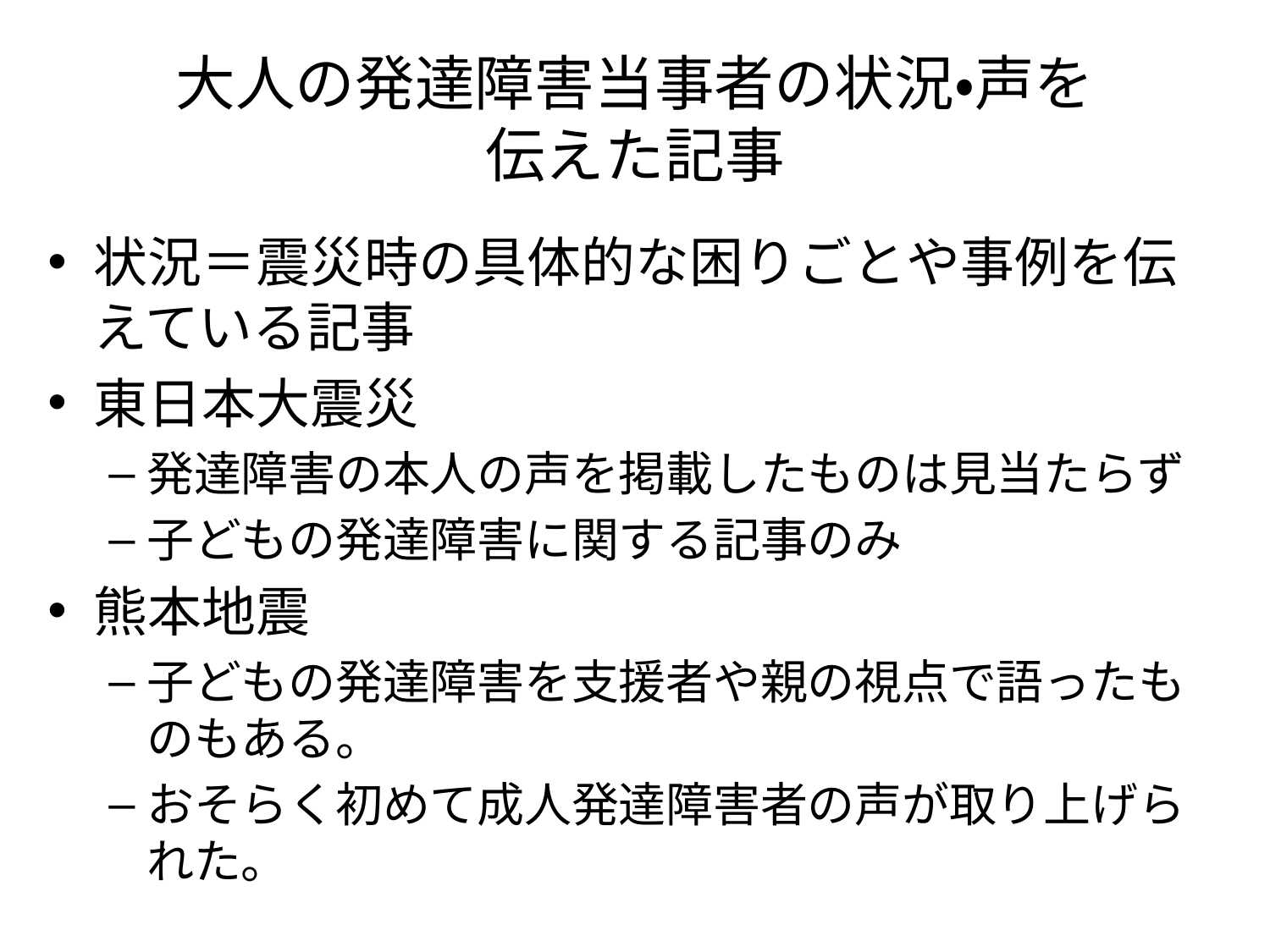

# 大人の発達障害当事者の状況・声を 伝えた記事
状況＝震災時の具体的な困りごとや事例を伝えている記事
東日本大震災
発達障害の本人の声を掲載したものは見当たらず
子どもの発達障害に関する記事のみ
熊本地震
子どもの発達障害を支援者や親の視点で語ったものもある。
おそらく初めて成人発達障害者の声が取り上げられた。